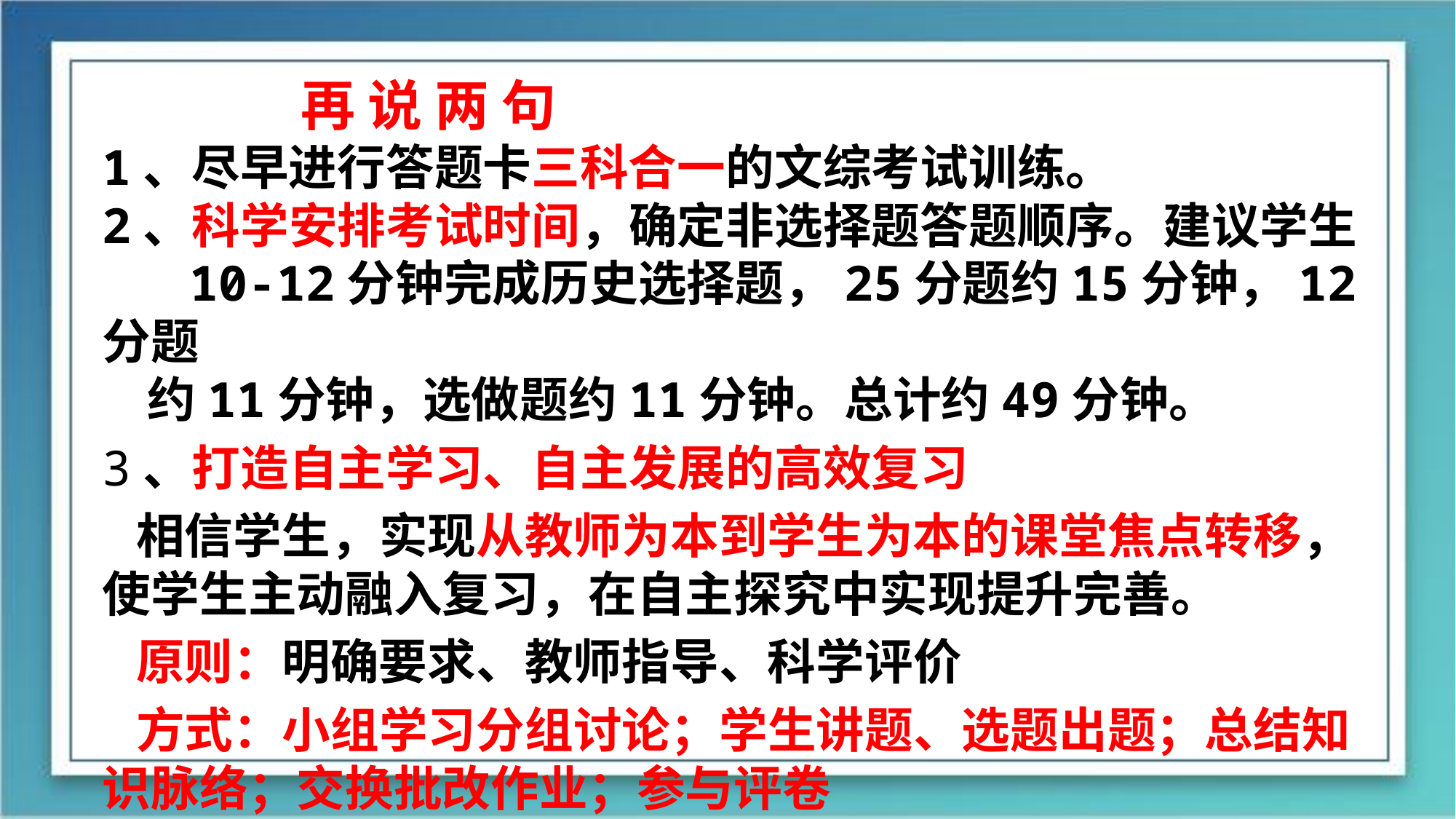

再 说 两 句
1、尽早进行答题卡三科合一的文综考试训练。
2、科学安排考试时间，确定非选择题答题顺序。建议学生
   10-12分钟完成历史选择题，25分题约15分钟，12分题
   约11分钟，选做题约11分钟。总计约49分钟。
3、打造自主学习、自主发展的高效复习
  相信学生，实现从教师为本到学生为本的课堂焦点转移，使学生主动融入复习，在自主探究中实现提升完善。
  原则：明确要求、教师指导、科学评价
  方式：小组学习分组讨论；学生讲题、选题出题；总结知识脉络；交换批改作业；参与评卷